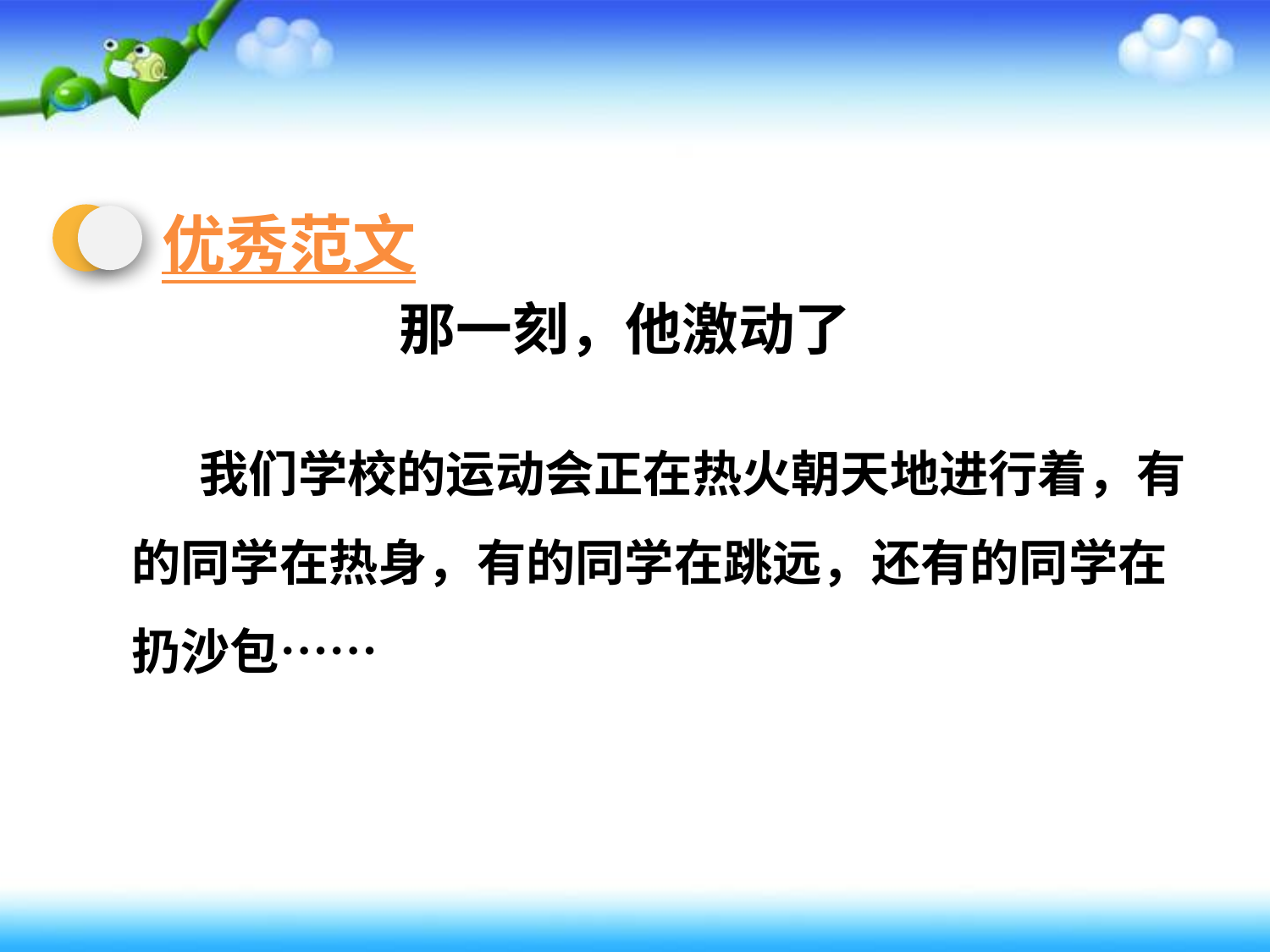

优秀范文

那一刻，他激动了
     我们学校的运动会正在热火朝天地进行着，有的同学在热身，有的同学在跳远，还有的同学在扔沙包……